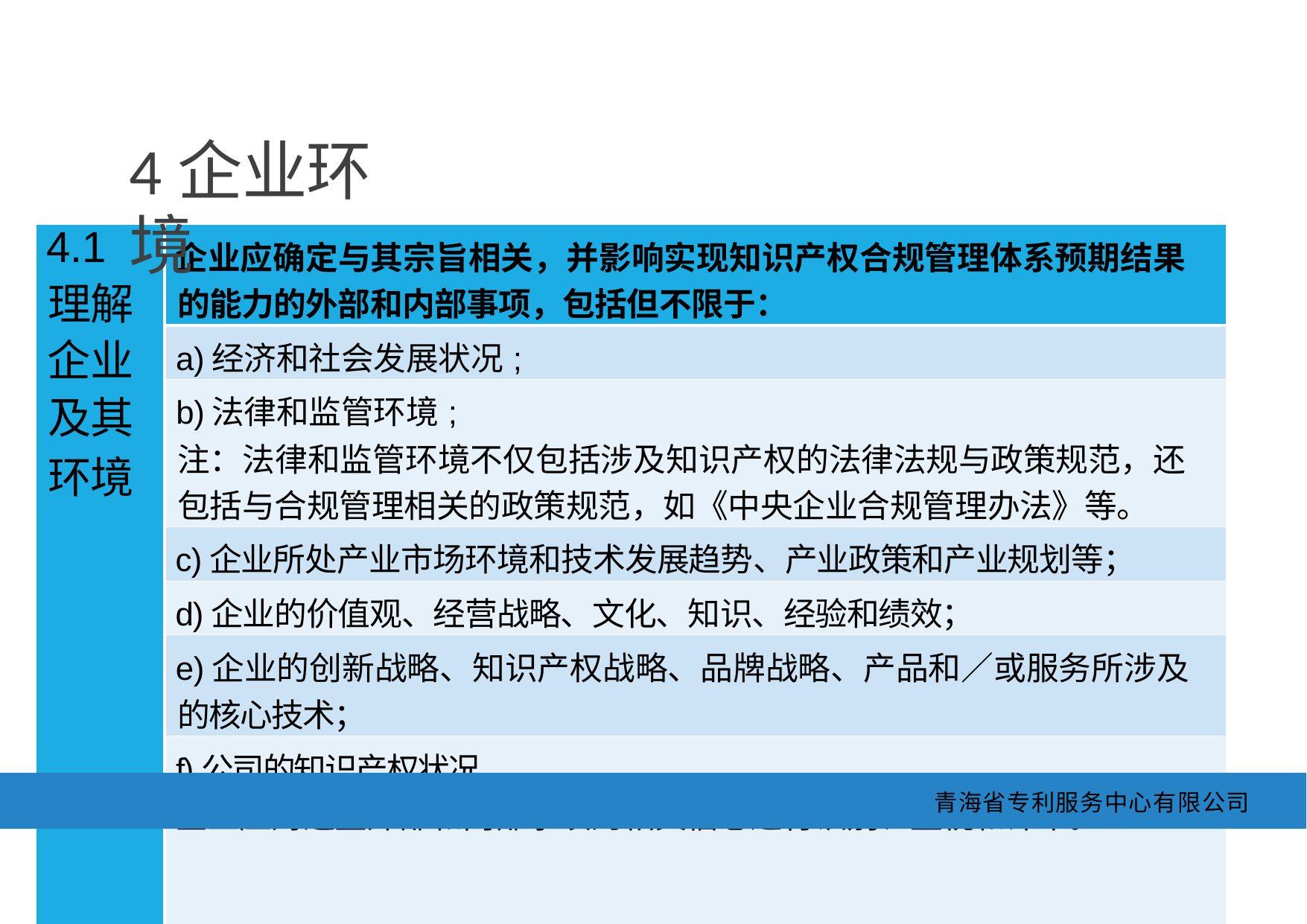

4企业环境
| 4.1 理解 企业 及其 环境 | 企业应确定与其宗旨相关，并影响实现知识产权合规管理体系预期结果 的能力的外部和内部事项，包括但不限于： |
| --- | --- |
|  | a)经济和社会发展状况; |
|  | b)法律和监管环境; 注：法律和监管环境不仅包括涉及知识产权的法律法规与政策规范，还 包括与合规管理相关的政策规范，如《中央企业合规管理办法》等。 |
|  | c)企业所处产业市场环境和技术发展趋势、产业政策和产业规划等； |
|  | d)企业的价值观、经营战略、文化、知识、经验和绩效； |
|  | e)企业的创新战略、知识产权战略、品牌战略、产品和／或服务所涉及 的核心技术； |
|  | f)公司的知识产权状况。 企业应对这些外部和内部事项的相关信息进行识别、监视和评审。 |

青海省专利服务中心有限公司